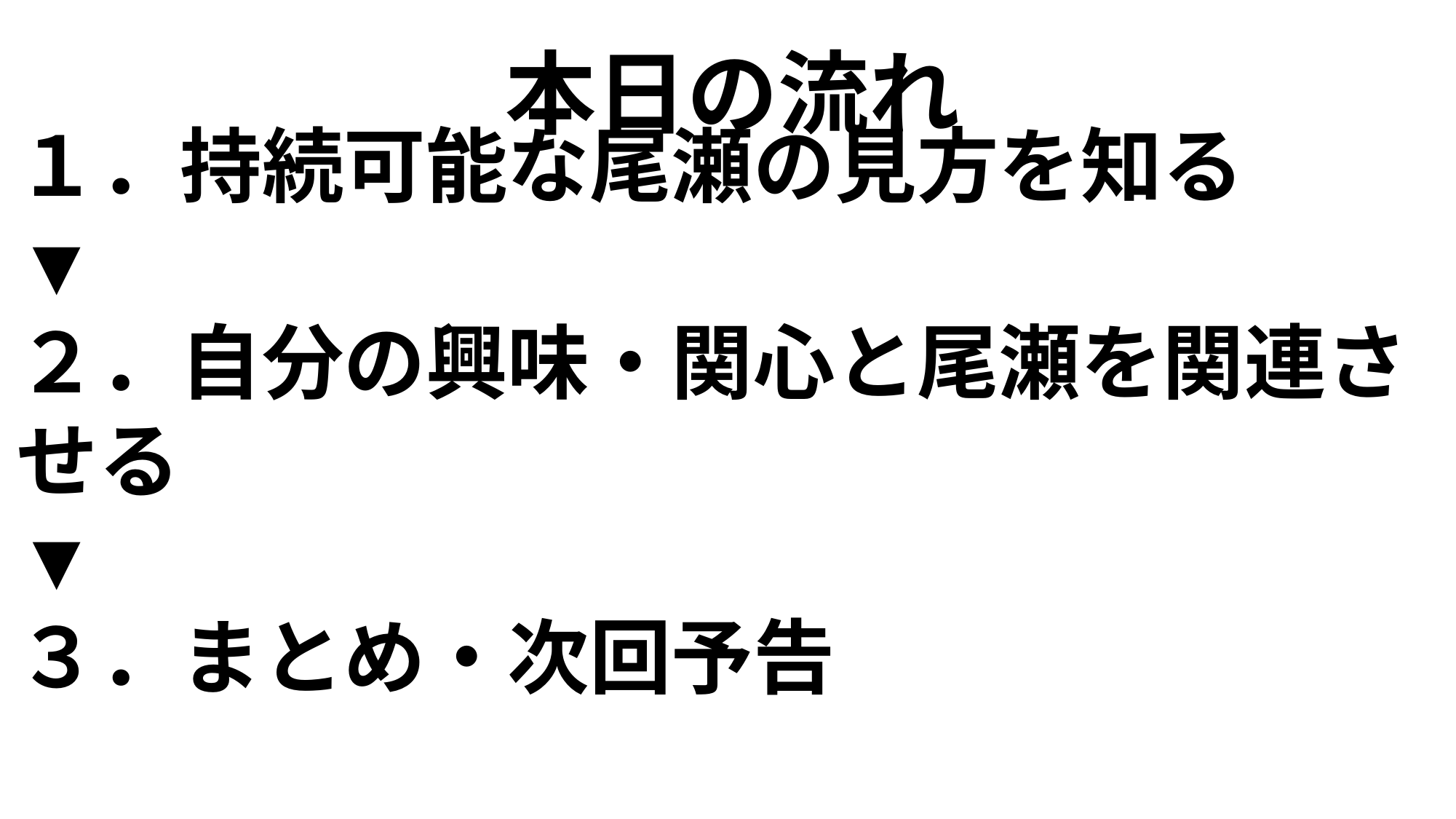

# 本日の流れ
１．持続可能な尾瀬の見方を知る
▼
２．自分の興味・関心と尾瀬を関連させる
▼
３．まとめ・次回予告